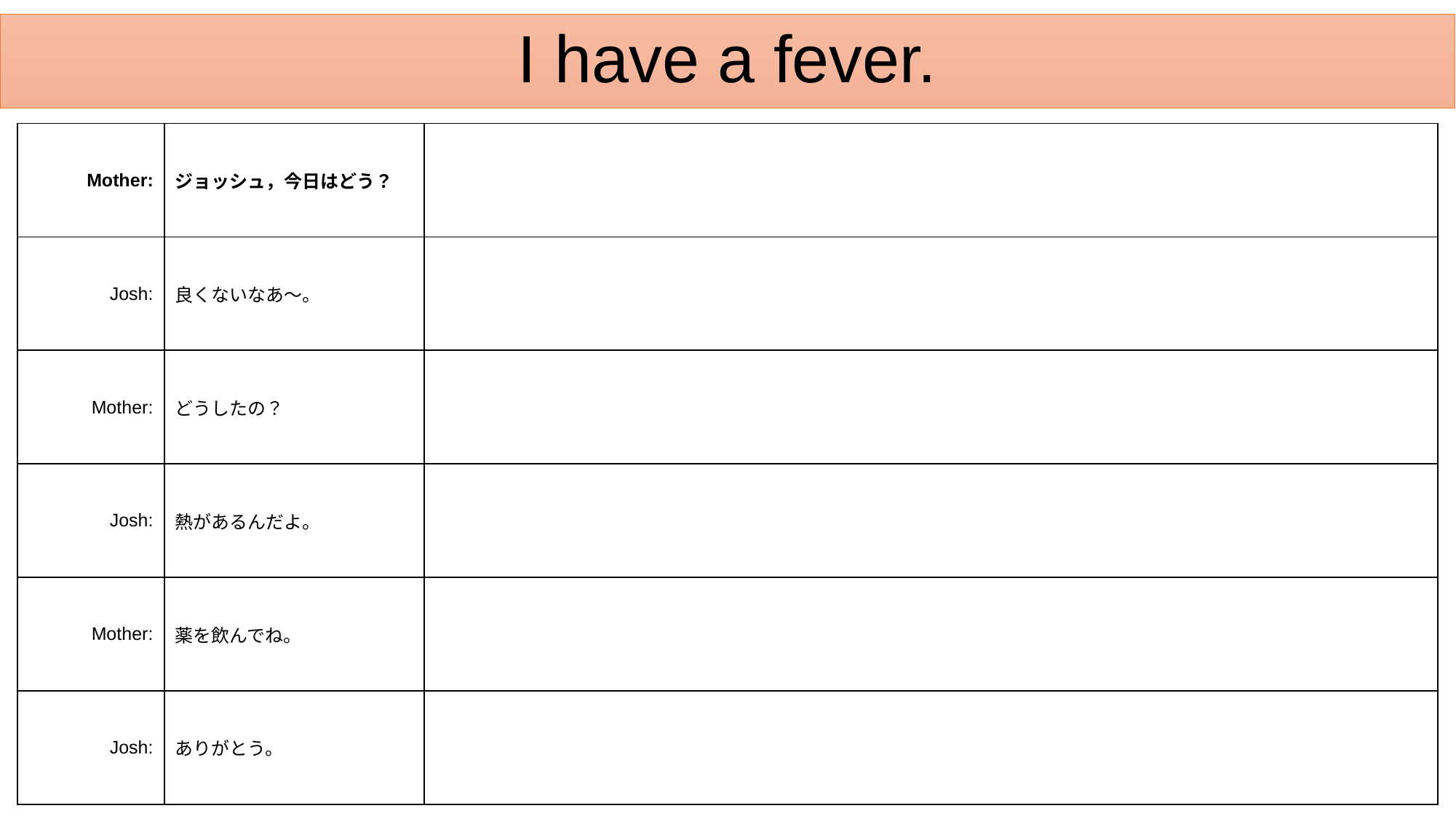

# I have a fever.
| Mother: | ジョッシュ，今日はどう？ |  |
| --- | --- | --- |
| Josh: | 良くないなあ～。 |  |
| Mother: | どうしたの？ |  |
| Josh: | 熱があるんだよ。 |  |
| Mother: | 薬を飲んでね。 |  |
| Josh: | ありがとう。 |  |